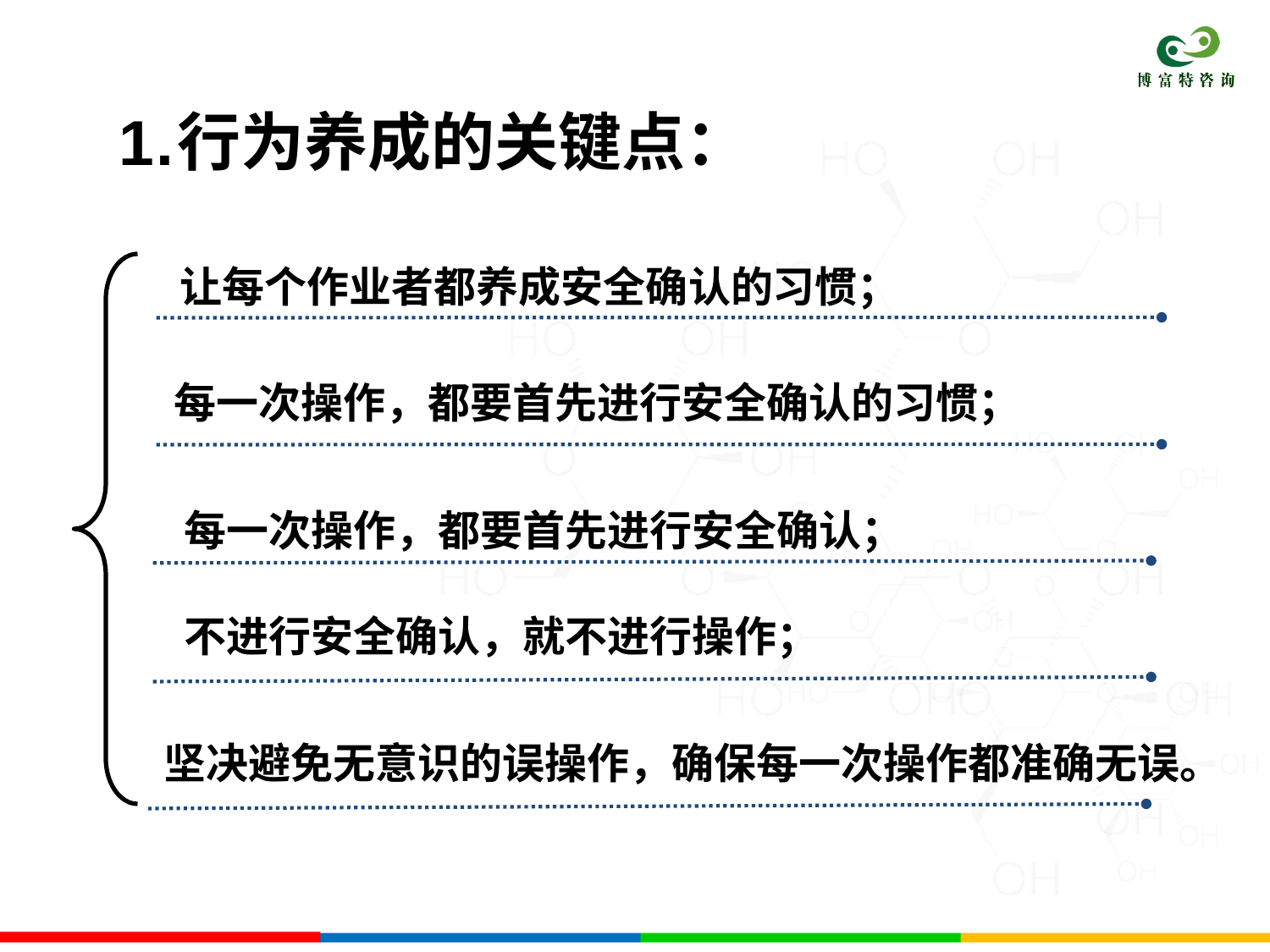

行为养成的关键点：

让每个作业者都养成安全确认的习惯；

每一次操作，都要首先进行安全确认的习惯；

每一次操作，都要首先进行安全确认；

不进行安全确认，就不进行操作；

坚决避免无意识的误操作，确保每一次操作都准确无误。